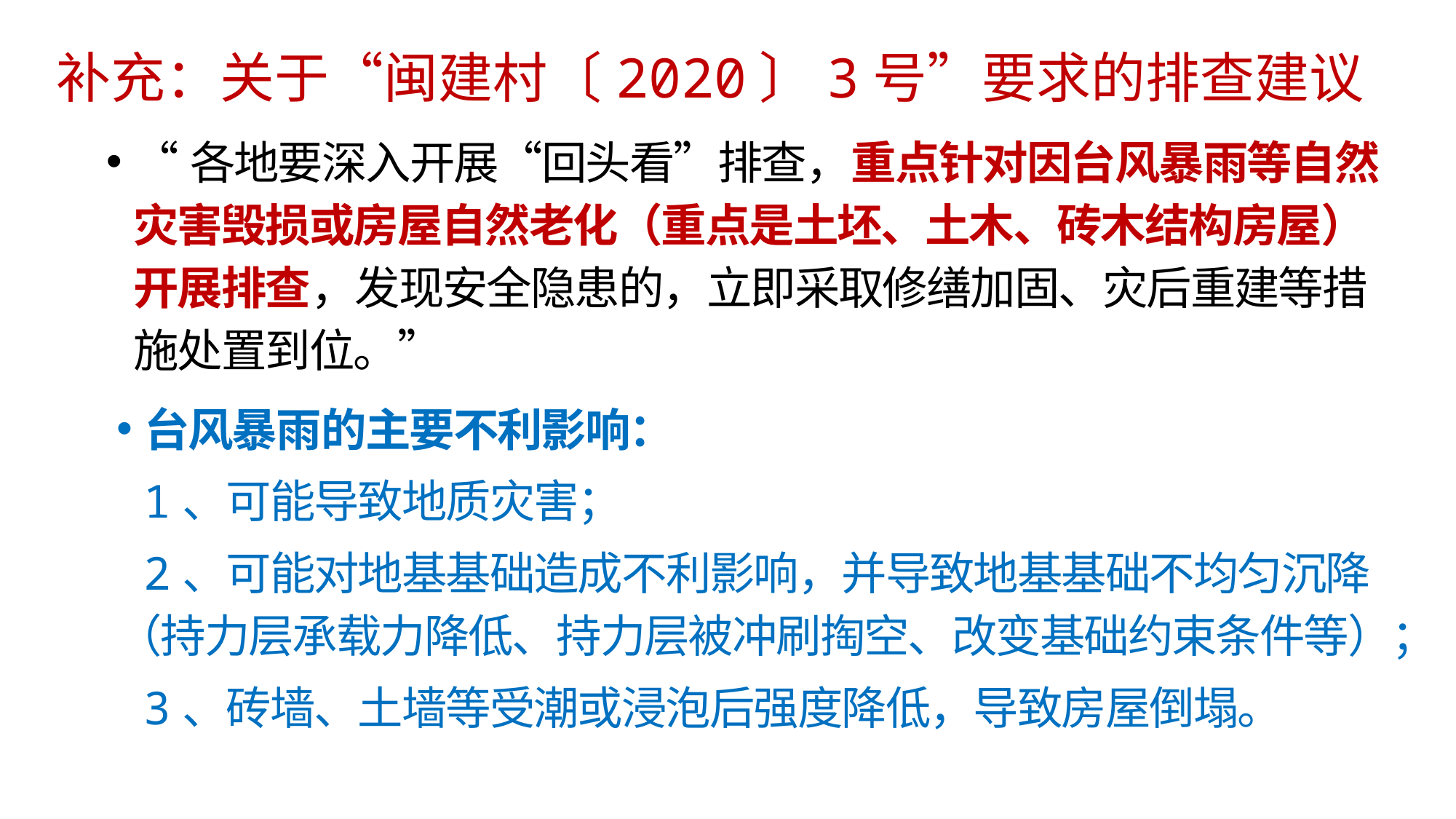

# 补充：关于“闽建村〔2020〕3号”要求的排查建议
“各地要深入开展“回头看”排查，重点针对因台风暴雨等自然灾害毁损或房屋自然老化（重点是土坯、土木、砖木结构房屋）开展排查，发现安全隐患的，立即采取修缮加固、灾后重建等措施处置到位。”
台风暴雨的主要不利影响：
 1、可能导致地质灾害；
 2、可能对地基基础造成不利影响，并导致地基基础不均匀沉降（持力层承载力降低、持力层被冲刷掏空、改变基础约束条件等）；
 3、砖墙、土墙等受潮或浸泡后强度降低，导致房屋倒塌。
43